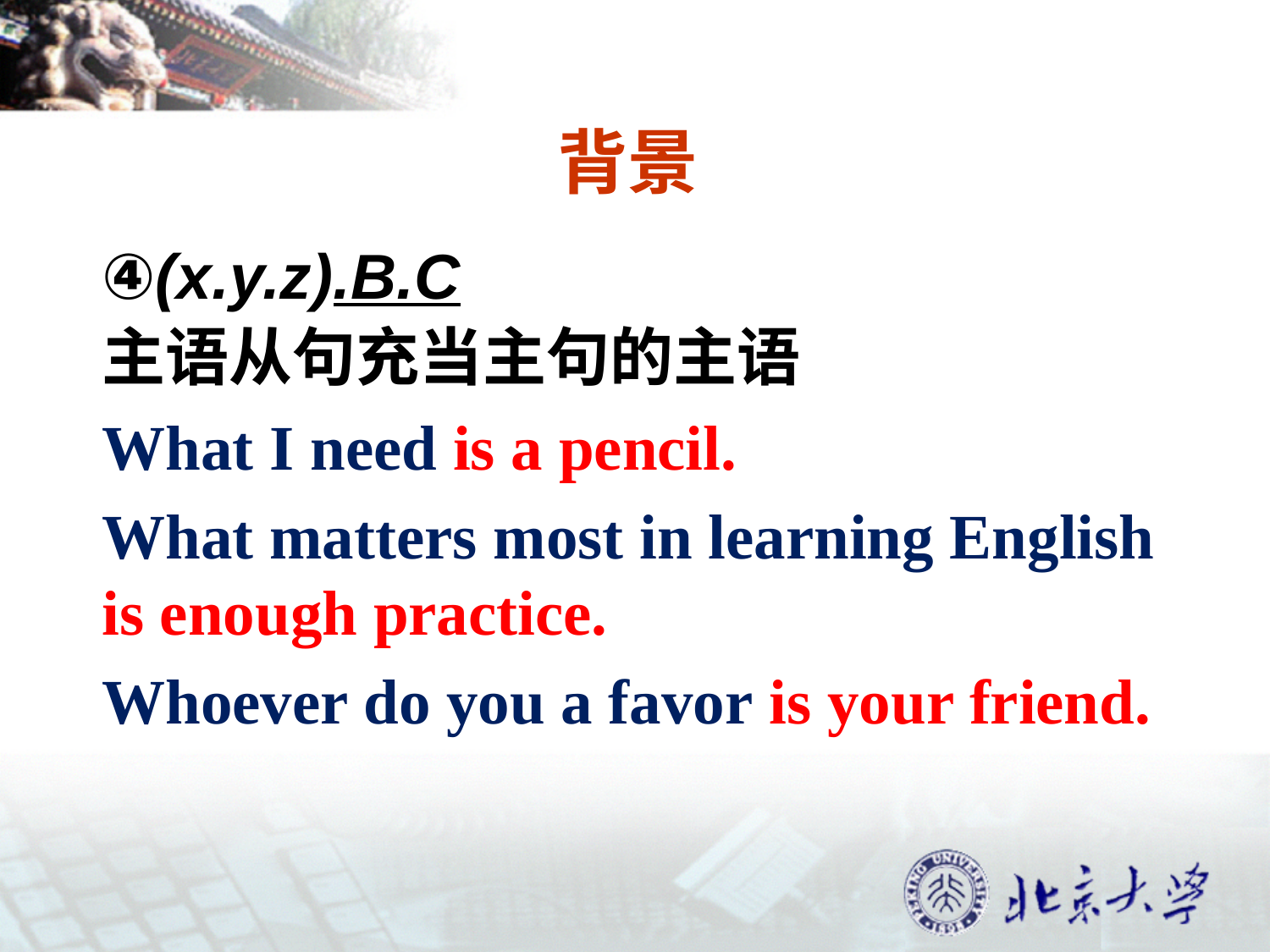

# 背景
④(x.y.z).B.C
主语从句充当主句的主语
What I need is a pencil.
What matters most in learning English is enough practice.
Whoever do you a favor is your friend.